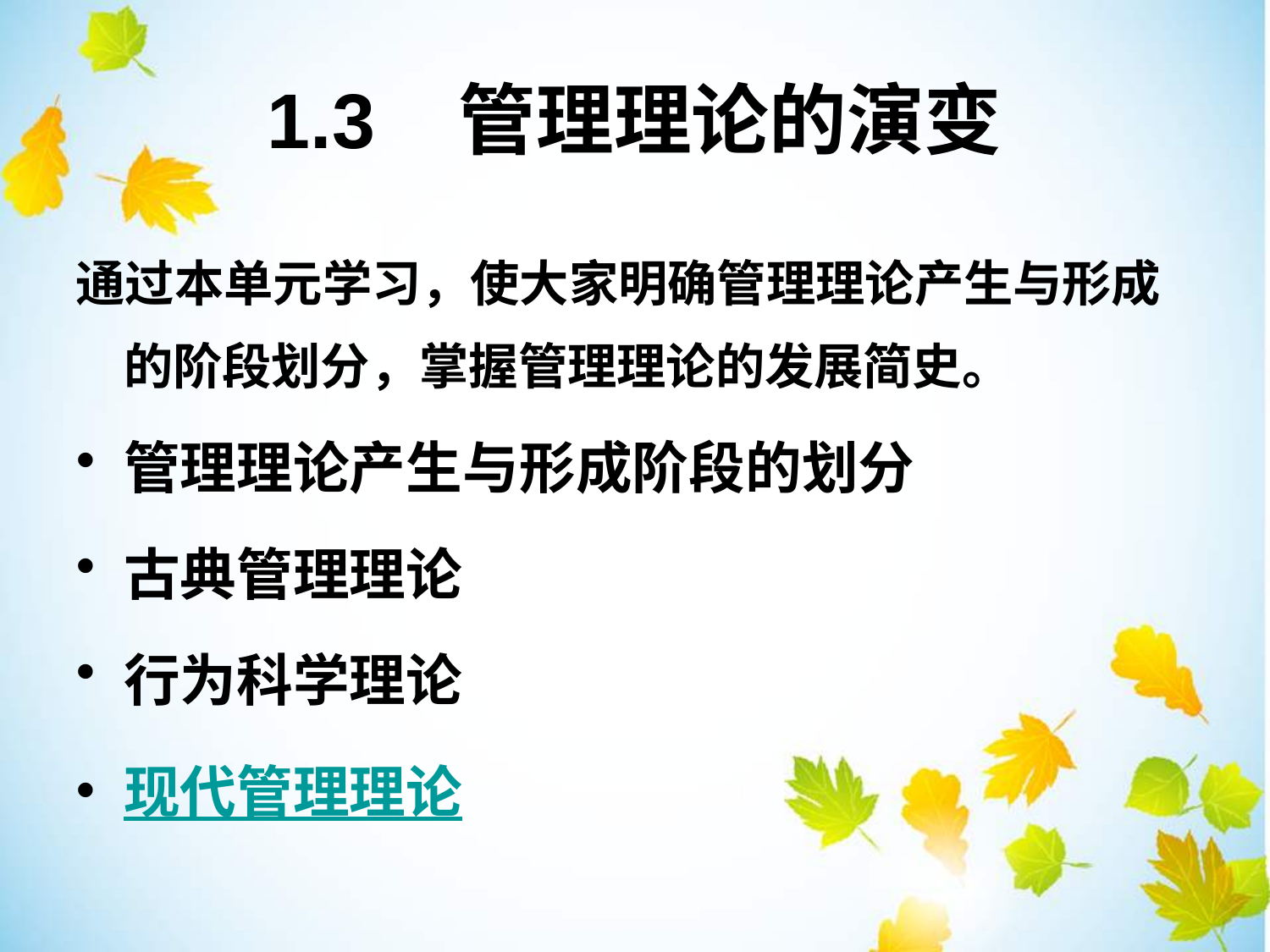

1.3   管理理论的演变
通过本单元学习，使大家明确管理理论产生与形成的阶段划分，掌握管理理论的发展简史。
管理理论产生与形成阶段的划分
古典管理理论
行为科学理论
现代管理理论